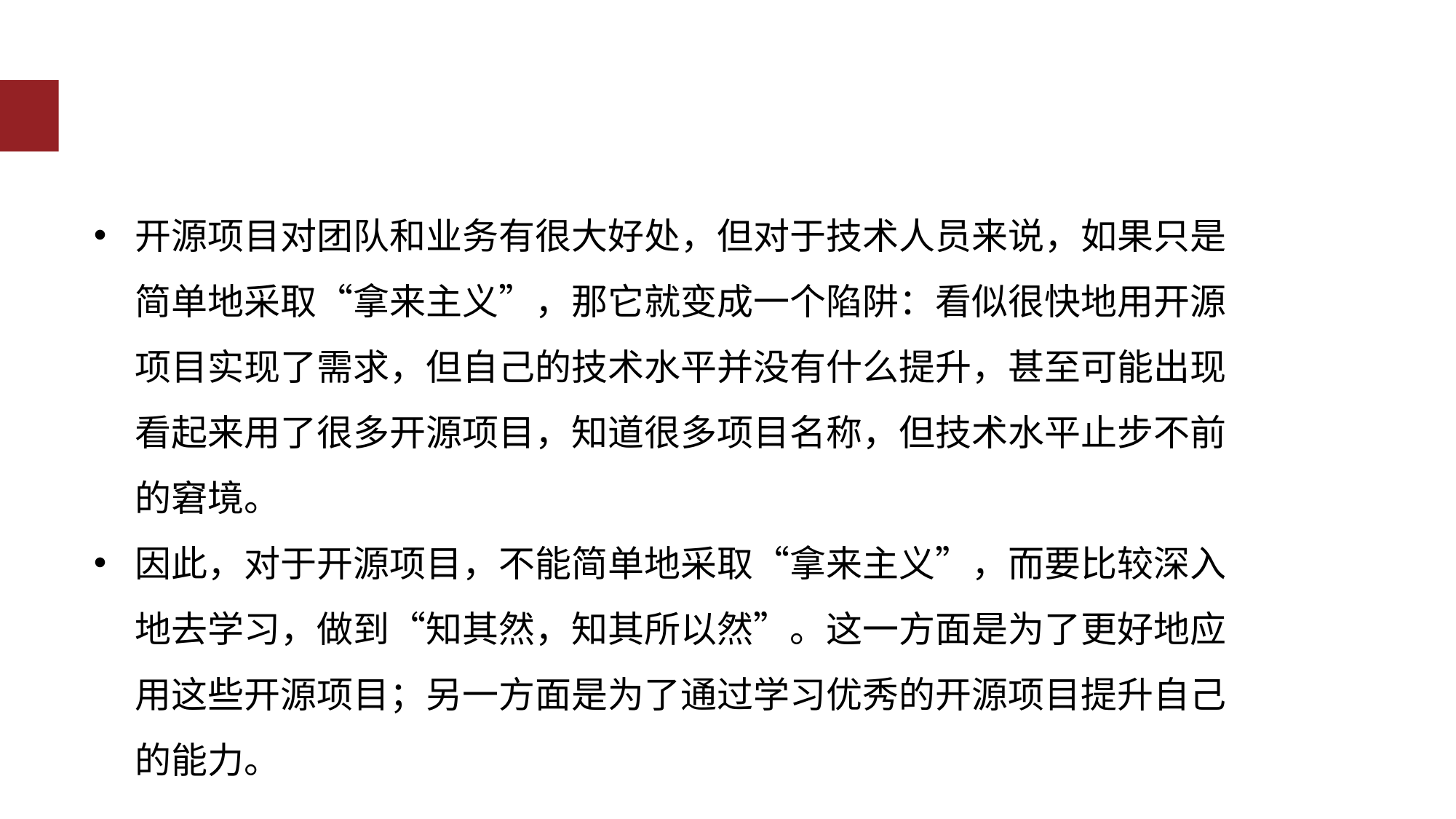

开源项目对团队和业务有很大好处，但对于技术人员来说，如果只是简单地采取“拿来主义”，那它就变成一个陷阱：看似很快地用开源项目实现了需求，但自己的技术水平并没有什么提升，甚至可能出现看起来用了很多开源项目，知道很多项目名称，但技术水平止步不前的窘境。
因此，对于开源项目，不能简单地采取“拿来主义”，而要比较深入地去学习，做到“知其然，知其所以然”。这一方面是为了更好地应用这些开源项目；另一方面是为了通过学习优秀的开源项目提升自己的能力。